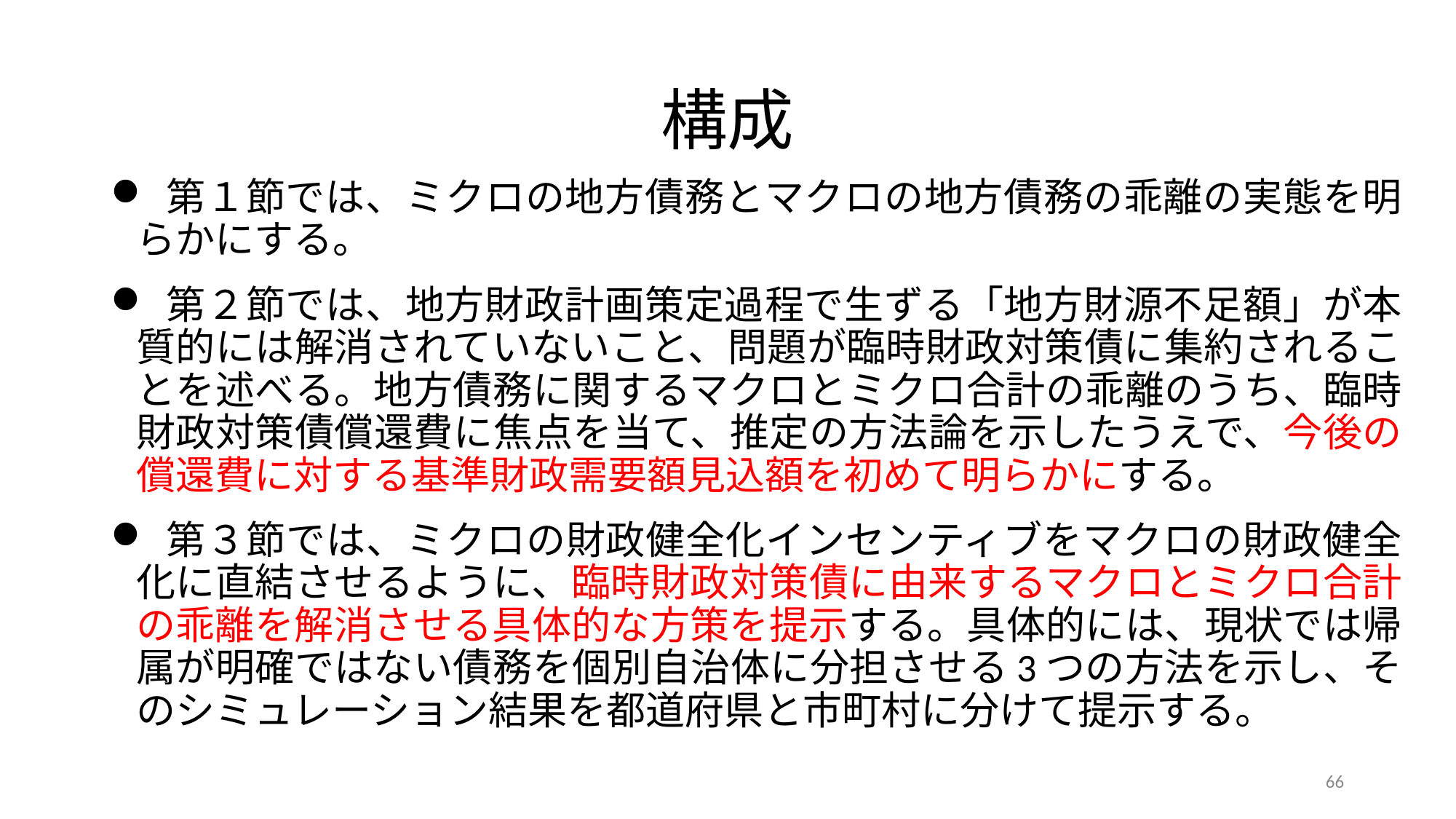

# 構成
 第１節では、ミクロの地方債務とマクロの地方債務の乖離の実態を明らかにする。
 第２節では、地方財政計画策定過程で生ずる「地方財源不足額」が本質的には解消されていないこと、問題が臨時財政対策債に集約されることを述べる。地方債務に関するマクロとミクロ合計の乖離のうち、臨時財政対策債償還費に焦点を当て、推定の方法論を示したうえで、今後の償還費に対する基準財政需要額見込額を初めて明らかにする。
 第３節では、ミクロの財政健全化インセンティブをマクロの財政健全化に直結させるように、臨時財政対策債に由来するマクロとミクロ合計の乖離を解消させる具体的な方策を提示する。具体的には、現状では帰属が明確ではない債務を個別自治体に分担させる3つの方法を示し、そのシミュレーション結果を都道府県と市町村に分けて提示する。
66